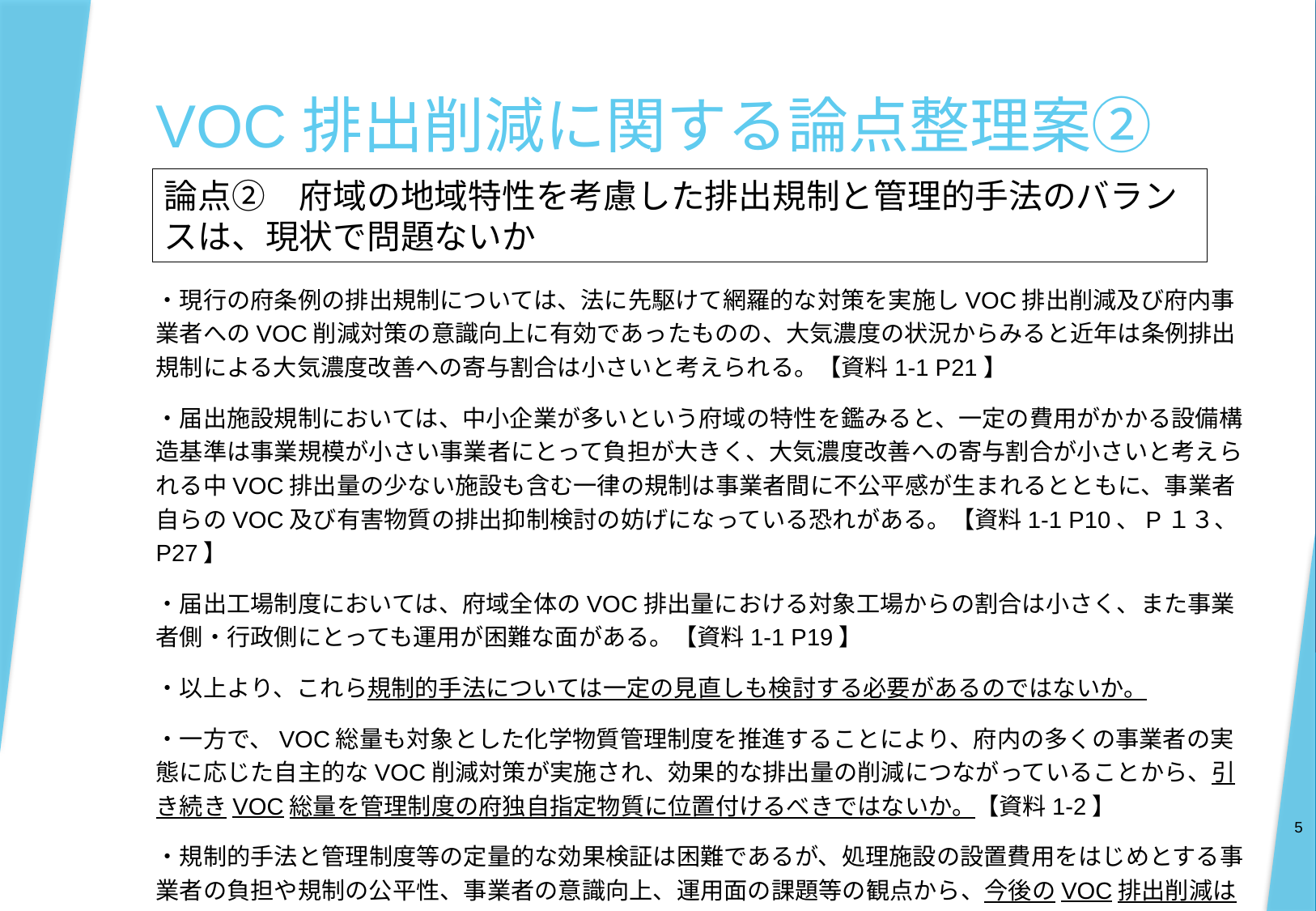

# VOC排出削減に関する論点整理案②
論点②　府域の地域特性を考慮した排出規制と管理的手法のバランスは、現状で問題ないか
・現行の府条例の排出規制については、法に先駆けて網羅的な対策を実施しVOC排出削減及び府内事業者へのVOC削減対策の意識向上に有効であったものの、大気濃度の状況からみると近年は条例排出規制による大気濃度改善への寄与割合は小さいと考えられる。【資料1-1 P21】
・届出施設規制においては、中小企業が多いという府域の特性を鑑みると、一定の費用がかかる設備構造基準は事業規模が小さい事業者にとって負担が大きく、大気濃度改善への寄与割合が小さいと考えられる中VOC排出量の少ない施設も含む一律の規制は事業者間に不公平感が生まれるとともに、事業者自らのVOC及び有害物質の排出抑制検討の妨げになっている恐れがある。【資料1-1 P10、P１３、P27】
・届出工場制度においては、府域全体のVOC排出量における対象工場からの割合は小さく、また事業者側・行政側にとっても運用が困難な面がある。【資料1-1 P19】
・以上より、これら規制的手法については一定の見直しも検討する必要があるのではないか。
・一方で、VOC総量も対象とした化学物質管理制度を推進することにより、府内の多くの事業者の実態に応じた自主的なVOC削減対策が実施され、効果的な排出量の削減につながっていることから、引き続きVOC総量を管理制度の府独自指定物質に位置付けるべきではないか。【資料1-2】
・規制的手法と管理制度等の定量的な効果検証は困難であるが、処理施設の設置費用をはじめとする事業者の負担や規制の公平性、事業者の意識向上、運用面の課題等の観点から、今後のVOC排出削減は管理的手法による対策を中心に推進していくべきではないか。

5